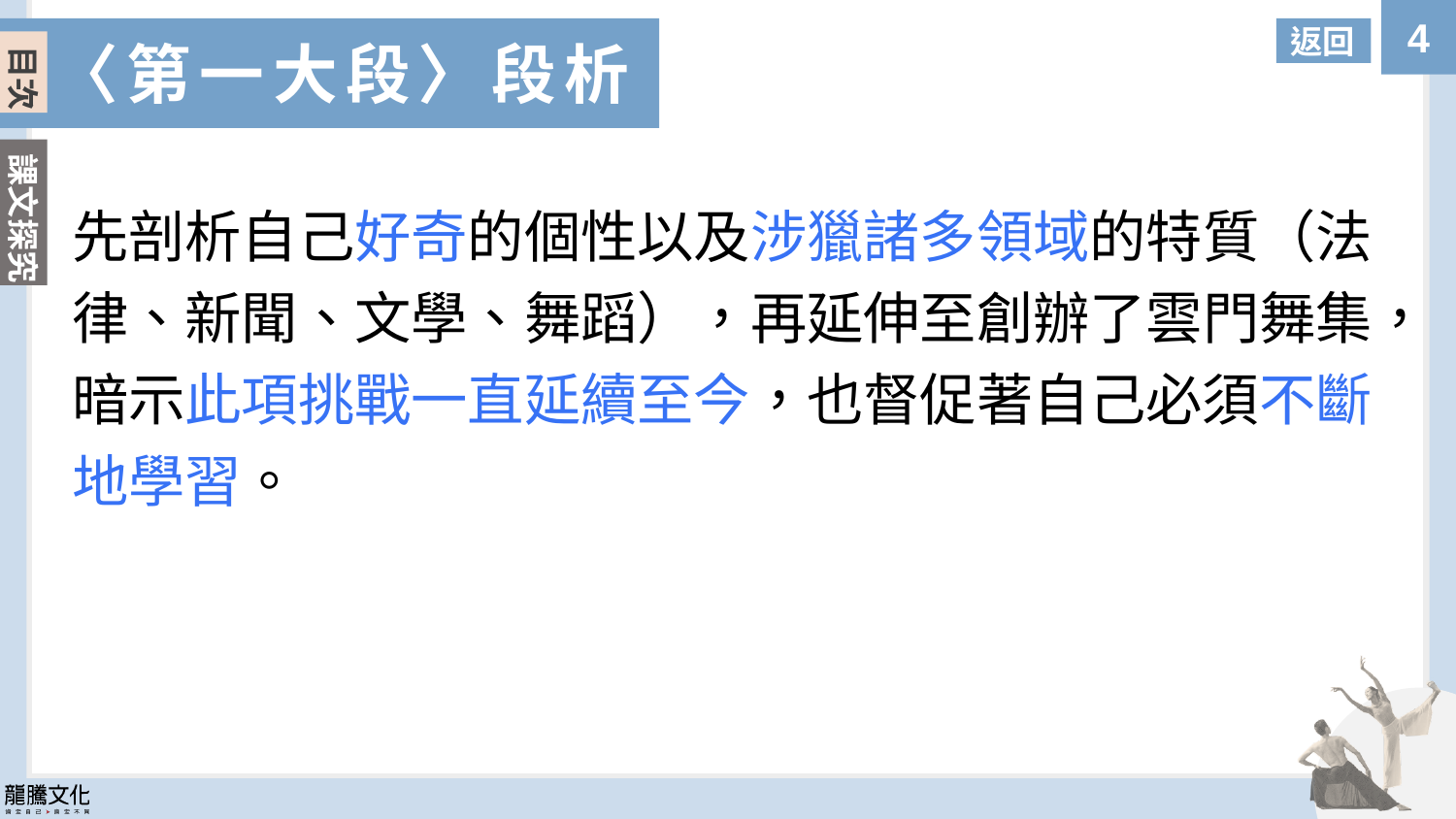

返回
〈第一大段〉段析
目次
先剖析自己好奇的個性以及涉獵諸多領域的特質（法律、新聞、文學、舞蹈），再延伸至創辦了雲門舞集，暗示此項挑戰一直延續至今，也督促著自己必須不斷地學習。